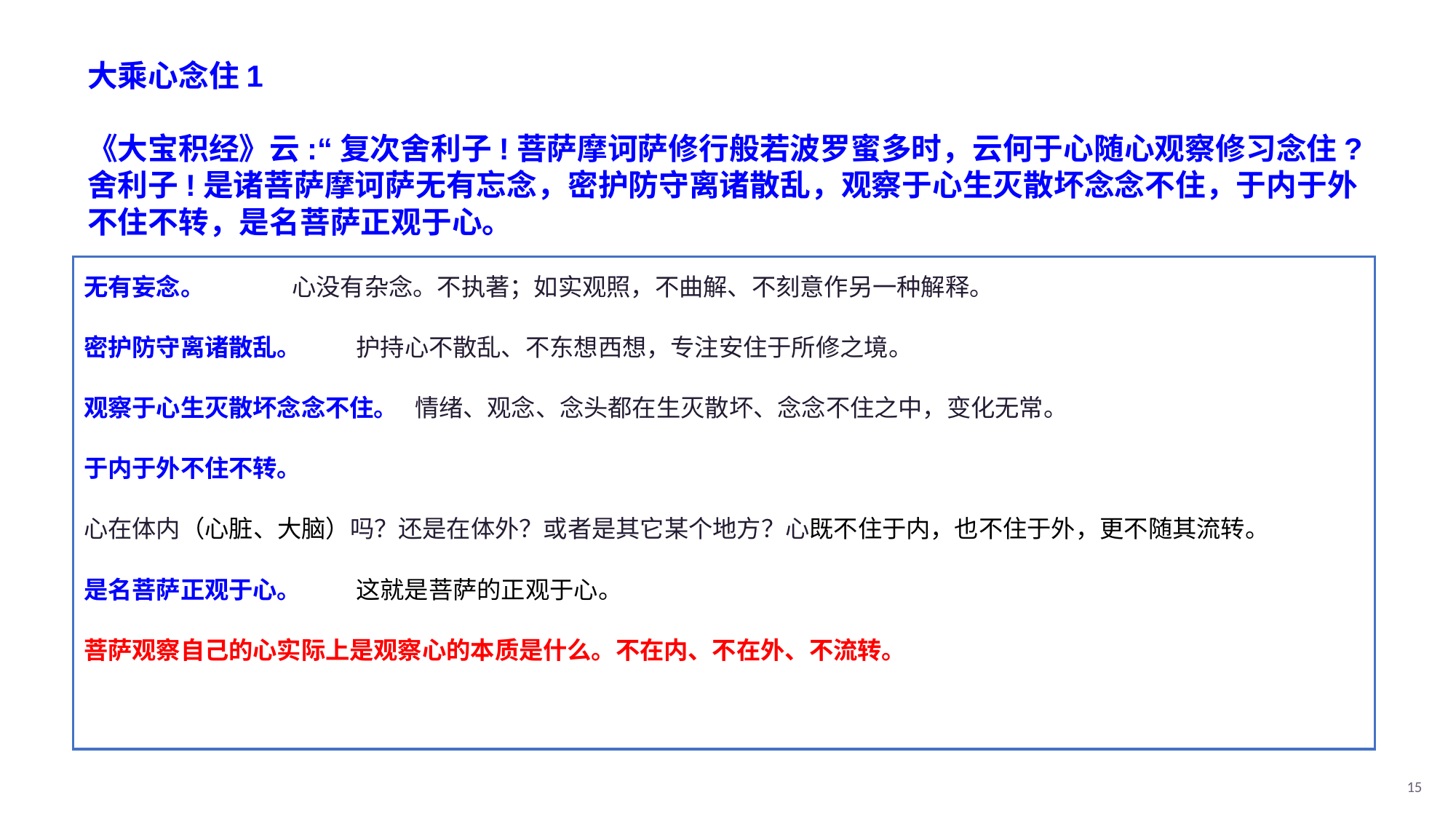

大乘心念住1

《大宝积经》云:“复次舍利子!菩萨摩诃萨修行般若波罗蜜多时，云何于心随心观察修习念住?舍利子!是诸菩萨摩诃萨无有忘念，密护防守离诸散乱，观察于心生灭散坏念念不住，于内于外不住不转，是名菩萨正观于心。

无有妄念。                心没有杂念。不执著；如实观照，不曲解、不刻意作另一种解释。
密护防守离诸散乱。          护持心不散乱、不东想西想，专注安住于所修之境。
观察于心生灭散坏念念不住。   情绪、观念、念头都在生灭散坏、念念不住之中，变化无常。
于内于外不住不转。
心在体内（心脏、大脑）吗？还是在体外？或者是其它某个地方？心既不住于内，也不住于外，更不随其流转。
是名菩萨正观于心。          这就是菩萨的正观于心。
菩萨观察自己的心实际上是观察心的本质是什么。不在内、不在外、不流转。
15